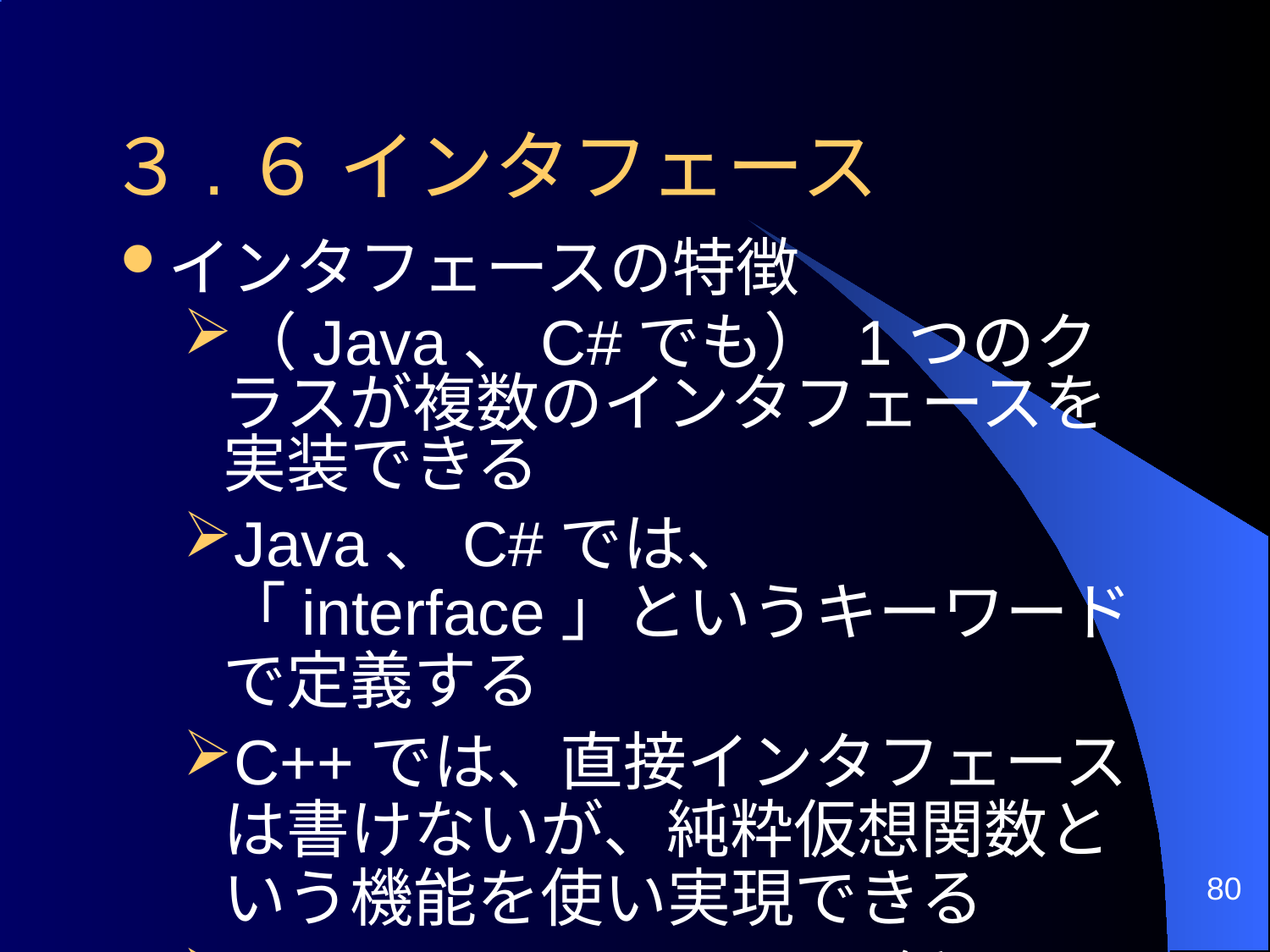

# ３.６ インタフェース
インタフェースの特徴
（Java、C#でも） 1つのクラスが複数のインタフェースを実装できる
Java、C#では、「interface」というキーワードで定義する
C++では、直接インタフェースは書けないが、純粋仮想関数という機能を使い実現できる
"is implemented by" 関係である
80